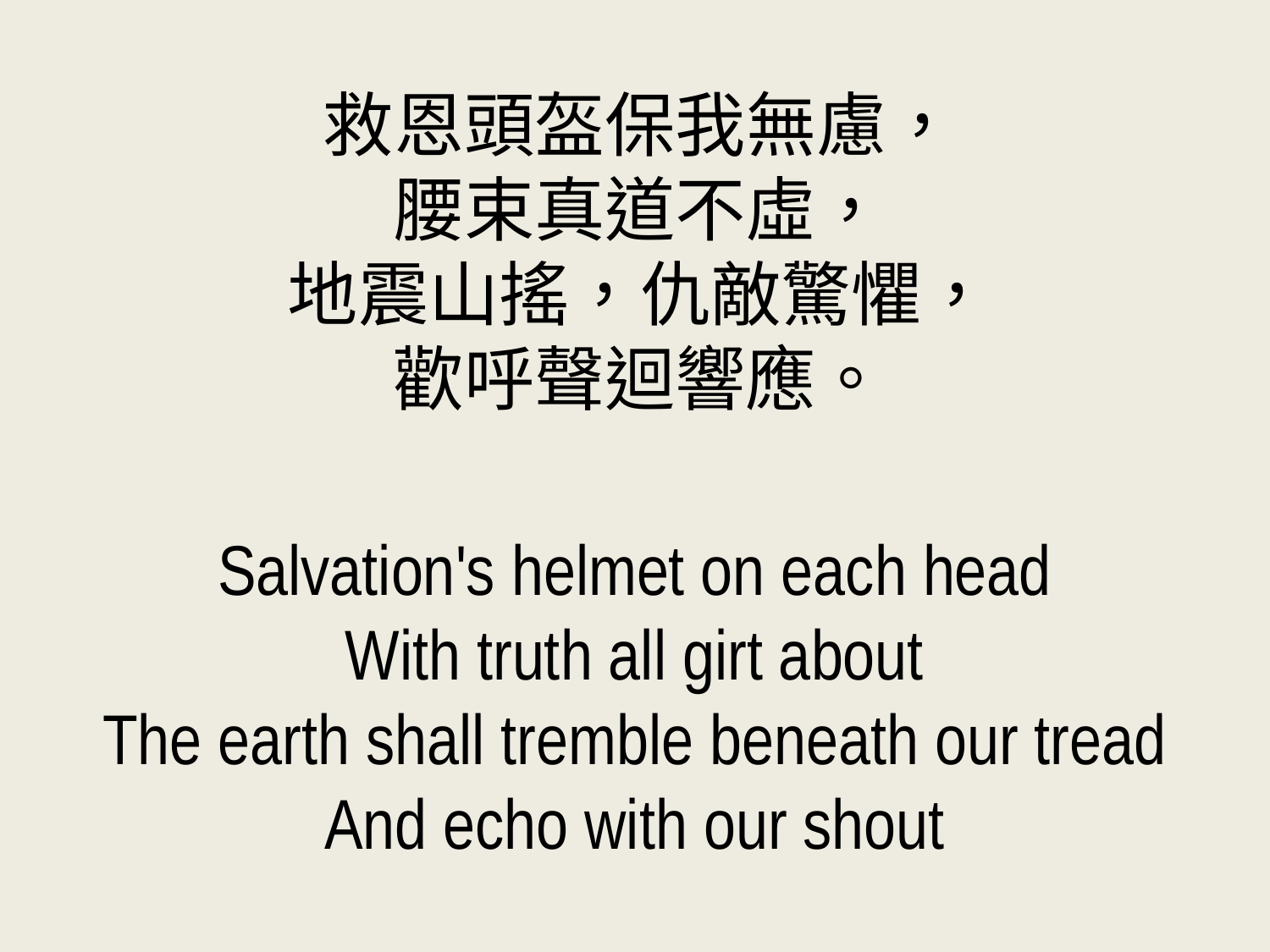

救恩頭盔保我無慮，
腰束真道不虛，
地震山搖，仇敵驚懼，
歡呼聲迴響應。
Salvation's helmet on each head
With truth all girt about
The earth shall tremble beneath our tread
And echo with our shout